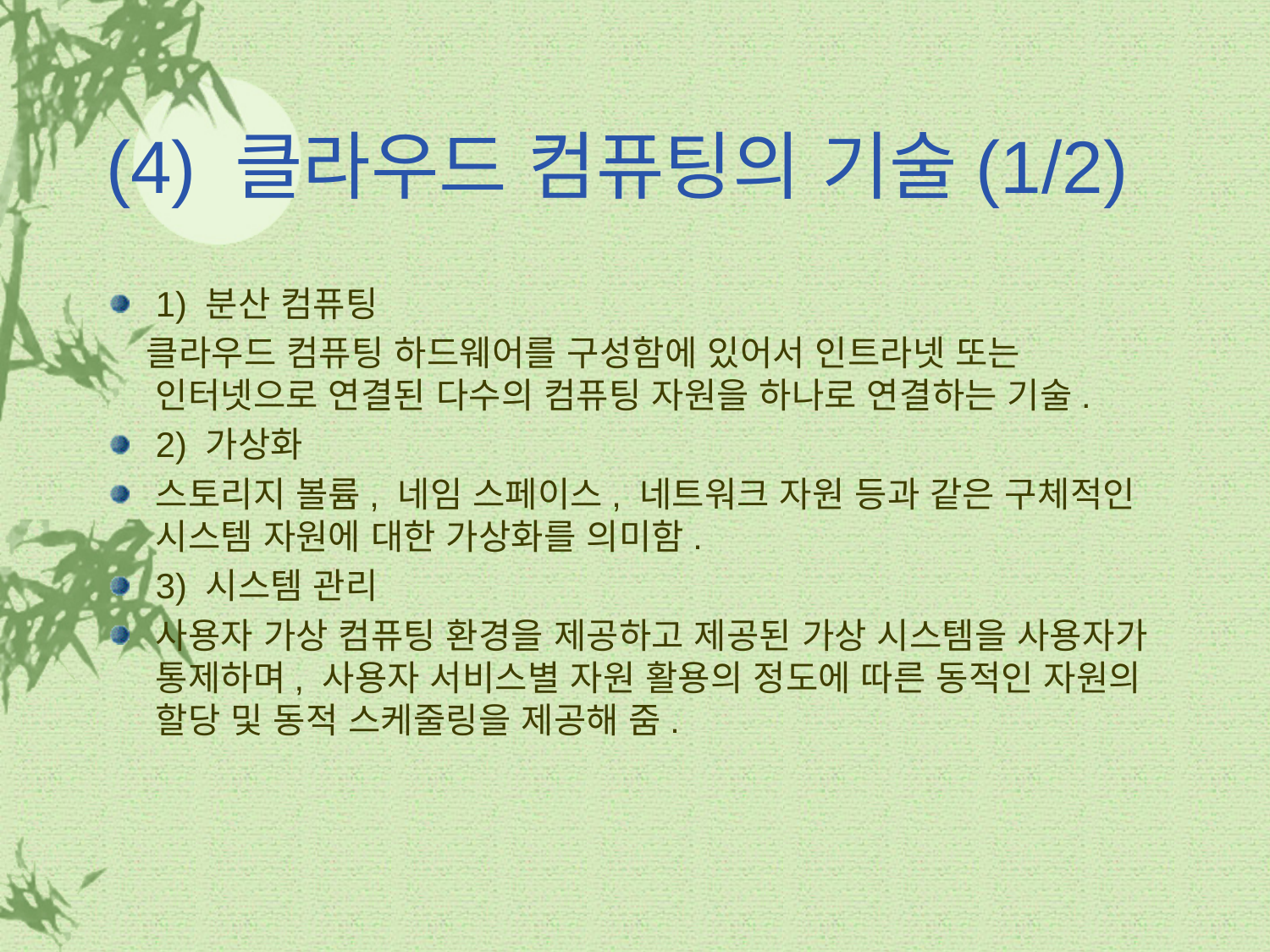

# (4) 클라우드 컴퓨팅의 기술(1/2)
1) 분산 컴퓨팅
   클라우드 컴퓨팅 하드웨어를 구성함에 있어서 인트라넷 또는 인터넷으로 연결된 다수의 컴퓨팅 자원을 하나로 연결하는 기술.
2) 가상화
스토리지 볼륨, 네임 스페이스, 네트워크 자원 등과 같은 구체적인 시스템 자원에 대한 가상화를 의미함.
3) 시스템 관리
사용자 가상 컴퓨팅 환경을 제공하고 제공된 가상 시스템을 사용자가 통제하며, 사용자 서비스별 자원 활용의 정도에 따른 동적인 자원의 할당 및 동적 스케줄링을 제공해 줌.